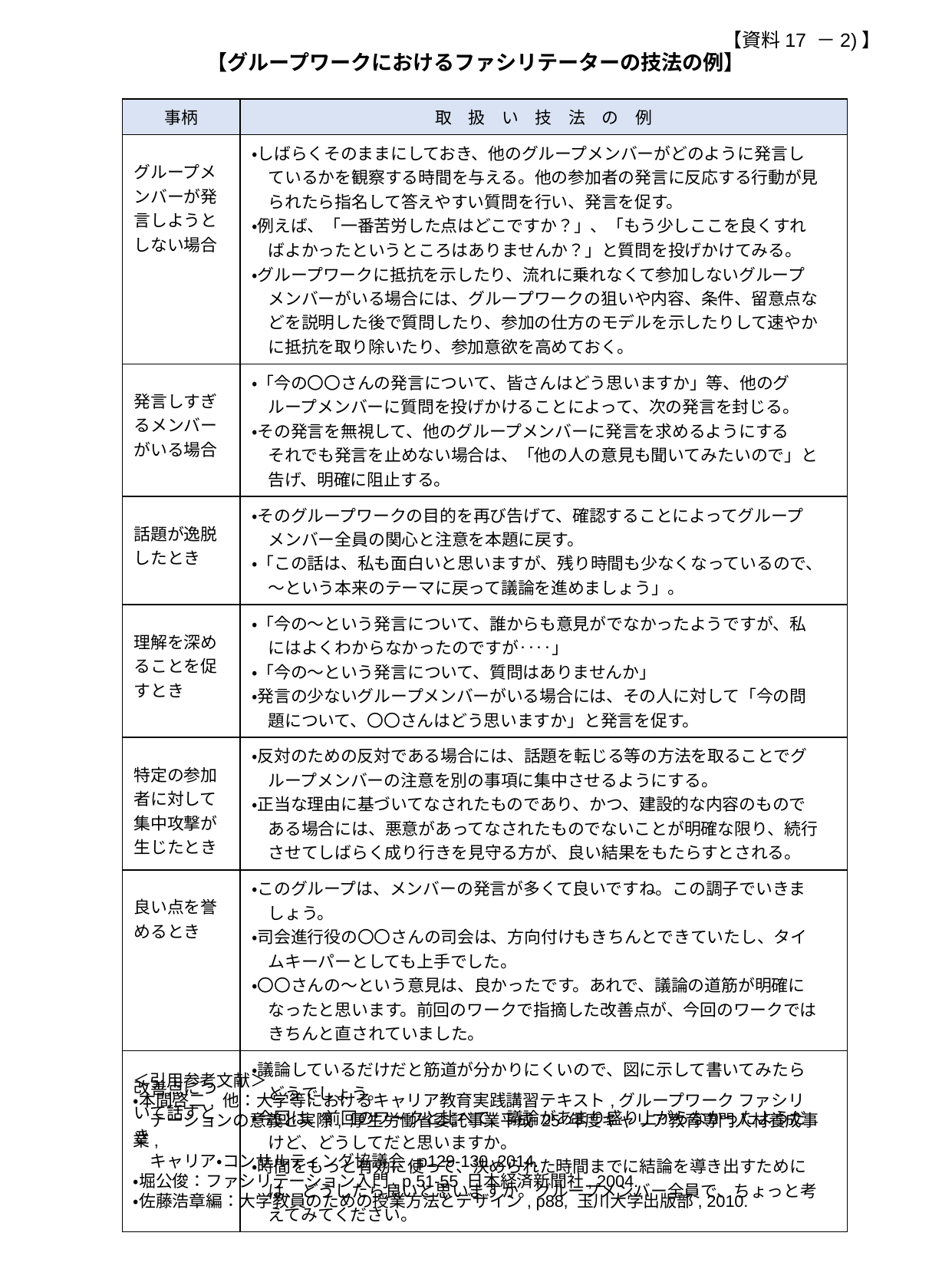

【資料17 －2)】
【グループワークにおけるファシリテーターの技法の例】
| 事柄 | 取　扱　い　技　法　の　例 |
| --- | --- |
| グループメンバーが発言しようとしない場合 | ・しばらくそのままにしておき、他のグループメンバーがどのように発言し　 　ているかを観察する時間を与える。他の参加者の発言に反応する行動が見 　られたら指名して答えやすい質問を行い、発言を促す。 ・例えば、「一番苦労した点はどこですか？」、「もう少しここを良くすれ 　ばよかったというところはありませんか？」と質問を投げかけてみる。 ・グループワークに抵抗を示したり、流れに乗れなくて参加しないグループ 　メンバーがいる場合には、グループワークの狙いや内容、条件、留意点な 　どを説明した後で質問したり、参加の仕方のモデルを示したりして速やか 　に抵抗を取り除いたり、参加意欲を高めておく。 |
| 発言しすぎるメンバーがいる場合 | ・「今の〇〇さんの発言について、皆さんはどう思いますか」等、他のグ 　ループメンバーに質問を投げかけることによって、次の発言を封じる。 ・その発言を無視して、他のグループメンバーに発言を求めるようにする 　それでも発言を止めない場合は、「他の人の意見も聞いてみたいので」と 　告げ、明確に阻止する。 |
| 話題が逸脱したとき | ・そのグループワークの目的を再び告げて、確認することによってグループ 　メンバー全員の関心と注意を本題に戻す。 ・「この話は、私も面白いと思いますが、残り時間も少なくなっているので、 　～という本来のテーマに戻って議論を進めましょう」。 |
| 理解を深めることを促すとき | ・「今の～という発言について、誰からも意見がでなかったようですが、私 　にはよくわからなかったのですが‥‥」 ・「今の～という発言について、質問はありませんか」 ・発言の少ないグループメンバーがいる場合には、その人に対して「今の問 　題について、〇〇さんはどう思いますか」と発言を促す。 |
| 特定の参加者に対して集中攻撃が生じたとき | ・反対のための反対である場合には、話題を転じる等の方法を取ることでグ 　ループメンバーの注意を別の事項に集中させるようにする。 ・正当な理由に基づいてなされたものであり、かつ、建設的な内容のもので 　ある場合には、悪意があってなされたものでないことが明確な限り、続行 　させてしばらく成り行きを見守る方が、良い結果をもたらすとされる。 |
| 良い点を誉めるとき | ・このグループは、メンバーの発言が多くて良いですね。この調子でいきま 　しょう。 ・司会進行役の〇〇さんの司会は、方向付けもきちんとできていたし、タイ 　ムキーパーとしても上手でした。 ・〇〇さんの～という意見は、良かったです。あれで、議論の道筋が明確に　 　なったと思います。前回のワークで指摘した改善点が、今回のワークでは 　きちんと直されていました。 |
| 改善点について話すとき | ・議論しているだけだと筋道が分かりにくいので、図に示して書いてみたら 　どうでしょう。 ・今回は、前回のワークと比べて、議論があまり盛り上がらなかったようだ　 　けど、どうしてだと思いますか。 ・時間をもっと有効に使って、決められた時間までに結論を導き出すために 　は、どうしたら良いと思いますか。グループメンバー全員で、ちょっと考 　えてみてください。 |

＜引用参考文献＞
・本間啓二, 他：大学等におけるキャリア教育実践講習テキスト,グループワーク ファシリ
　テーションの意義と実際, 厚生労働省委託事業平成 25 年度キャリア教育専門人材養成事業,
　キャリア・コンサルティング協議会, p129-130, 2014.
・堀公俊：ファシリテーション入門, p.51-55 日本経済新聞社, 2004.
・佐藤浩章編：大学教員のための授業方法とデザイン, p88, 玉川大学出版部, 2010.